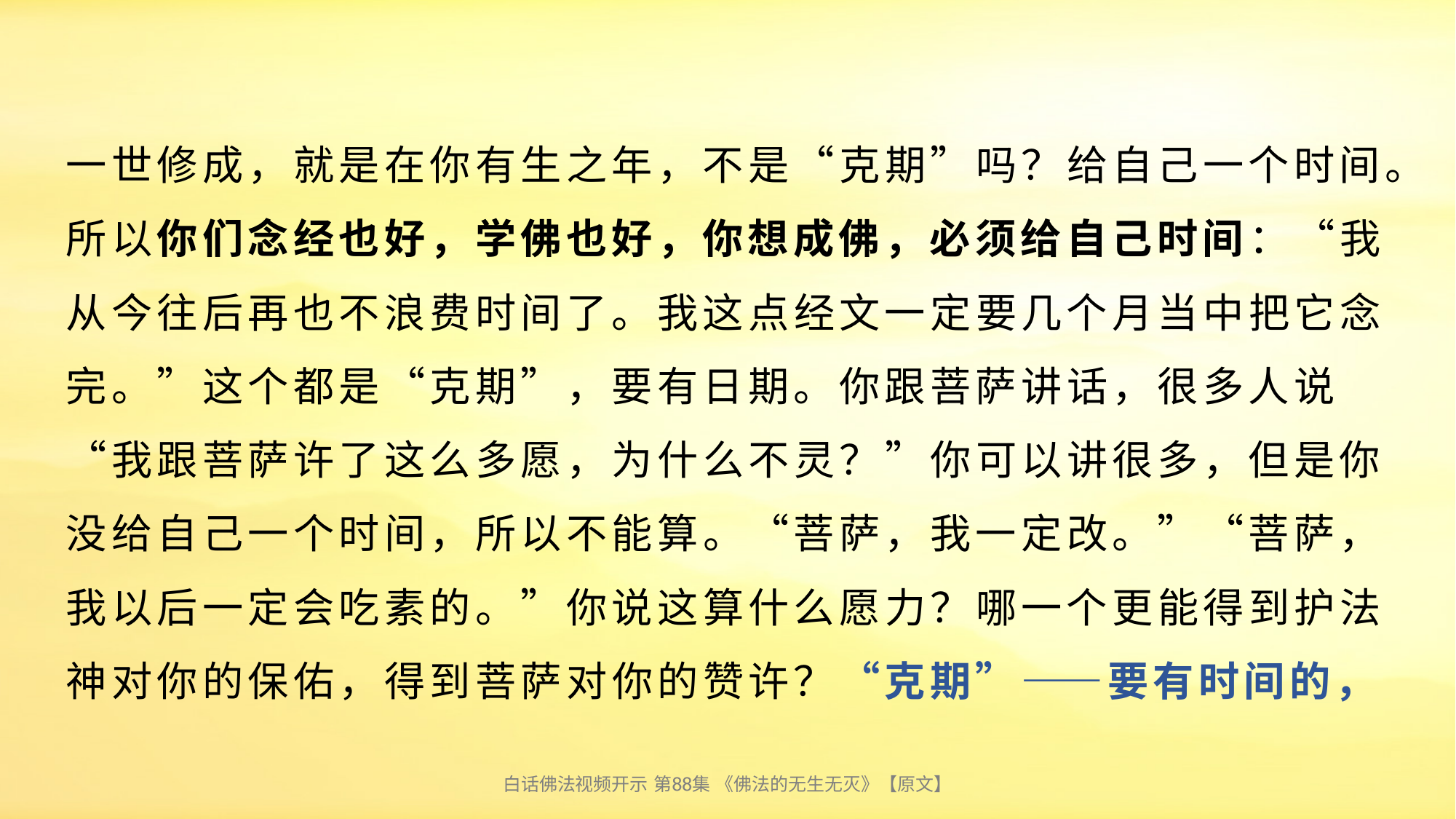

# 一世修成，就是在你有生之年，不是“克期”吗？给自己一个时间。所以你们念经也好，学佛也好，你想成佛，必须给自己时间：“我从今往后再也不浪费时间了。我这点经文一定要几个月当中把它念完。”这个都是“克期”，要有日期。你跟菩萨讲话，很多人说“我跟菩萨许了这么多愿，为什么不灵？”你可以讲很多，但是你没给自己一个时间，所以不能算。“菩萨，我一定改。”“菩萨，我以后一定会吃素的。”你说这算什么愿力？哪一个更能得到护法神对你的保佑，得到菩萨对你的赞许？“克期”——要有时间的，
白话佛法视频开示 第88集 《佛法的无生无灭》【原文】